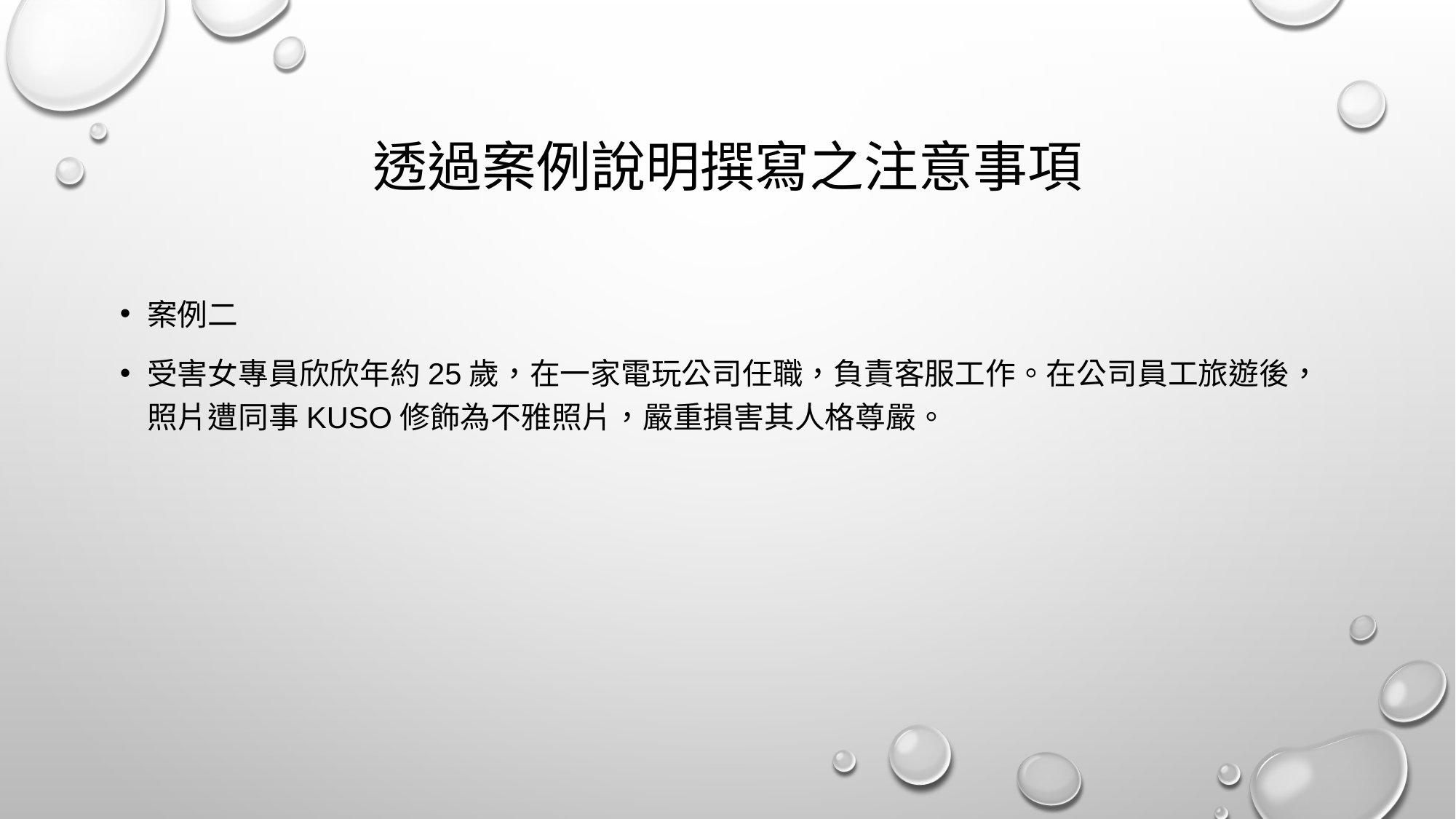

# 透過案例說明撰寫之注意事項
案例二
受害女專員欣欣年約25歲，在一家電玩公司任職，負責客服工作。在公司員工旅遊後，照片遭同事kuso修飾為不雅照片，嚴重損害其人格尊嚴。